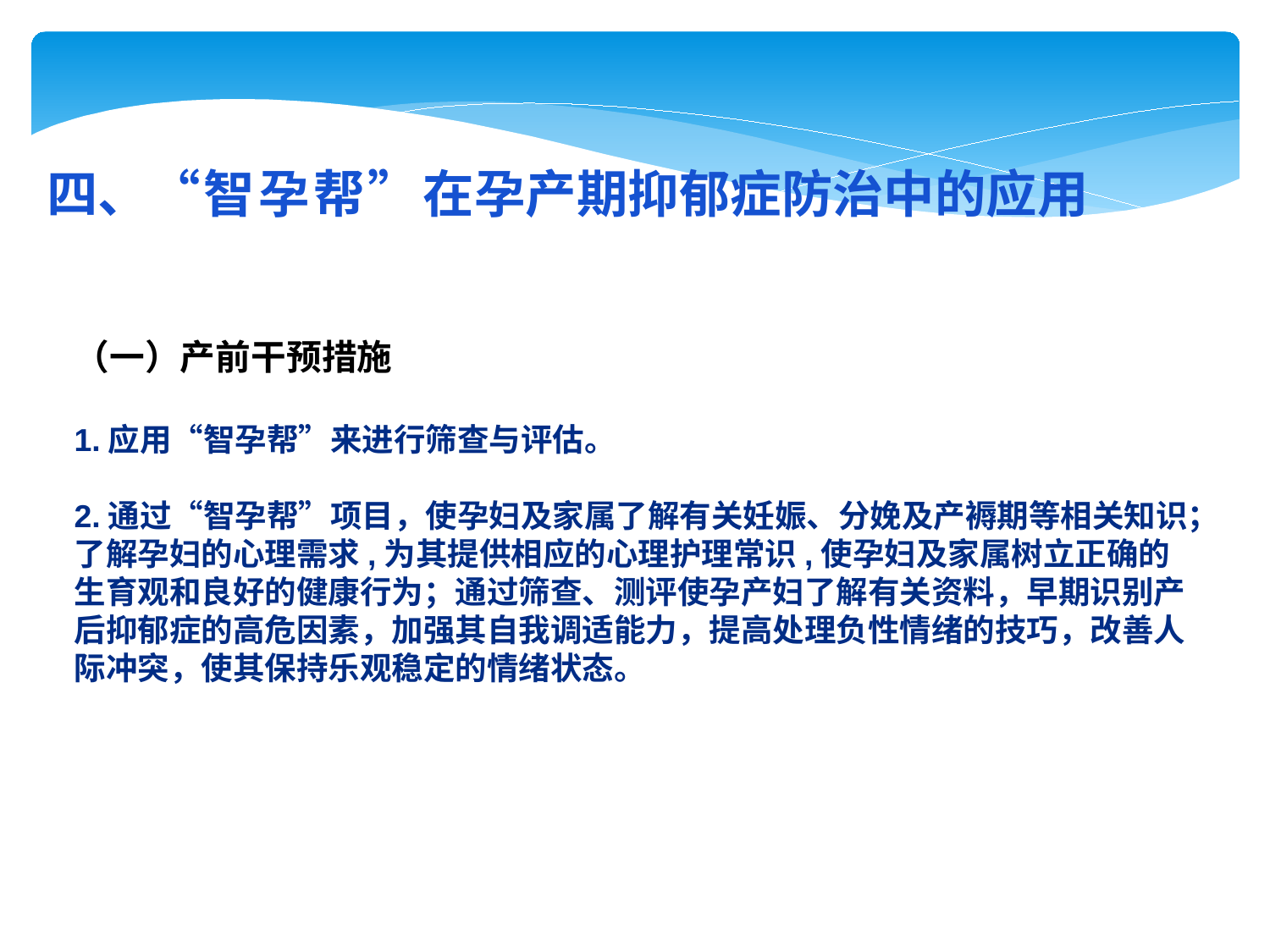

四、“智孕帮”在孕产期抑郁症防治中的应用

（一）产前干预措施

1.应用“智孕帮”来进行筛查与评估。

2.通过“智孕帮”项目，使孕妇及家属了解有关妊娠、分娩及产褥期等相关知识；了解孕妇的心理需求,为其提供相应的心理护理常识,使孕妇及家属树立正确的生育观和良好的健康行为；通过筛查、测评使孕产妇了解有关资料，早期识别产后抑郁症的高危因素，加强其自我调适能力，提高处理负性情绪的技巧，改善人际冲突，使其保持乐观稳定的情绪状态。